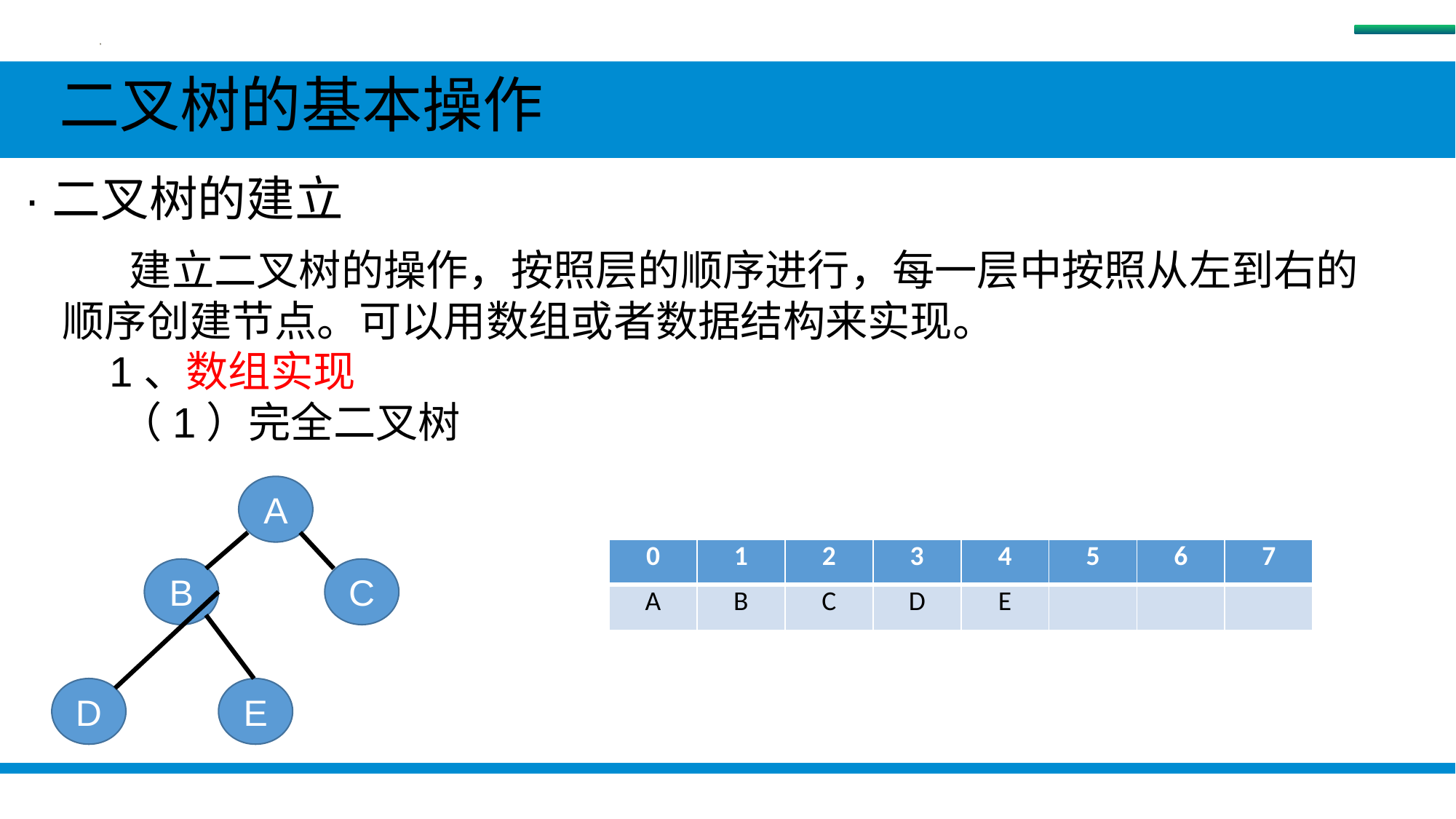

树

  二叉树的基本操作
 ·二叉树的建立
      建立二叉树的操作，按照层的顺序进行，每一层中按照从左到右的顺序创建节点。可以用数组或者数据结构来实现。
    1、数组实现
     （1）完全二叉树
A
B
C
D
E
| 0 | 1 | 2 | 3 | 4 | 5 | 6 | 7 |
| --- | --- | --- | --- | --- | --- | --- | --- |
| A | B | C | D | E |  |  |  |
#